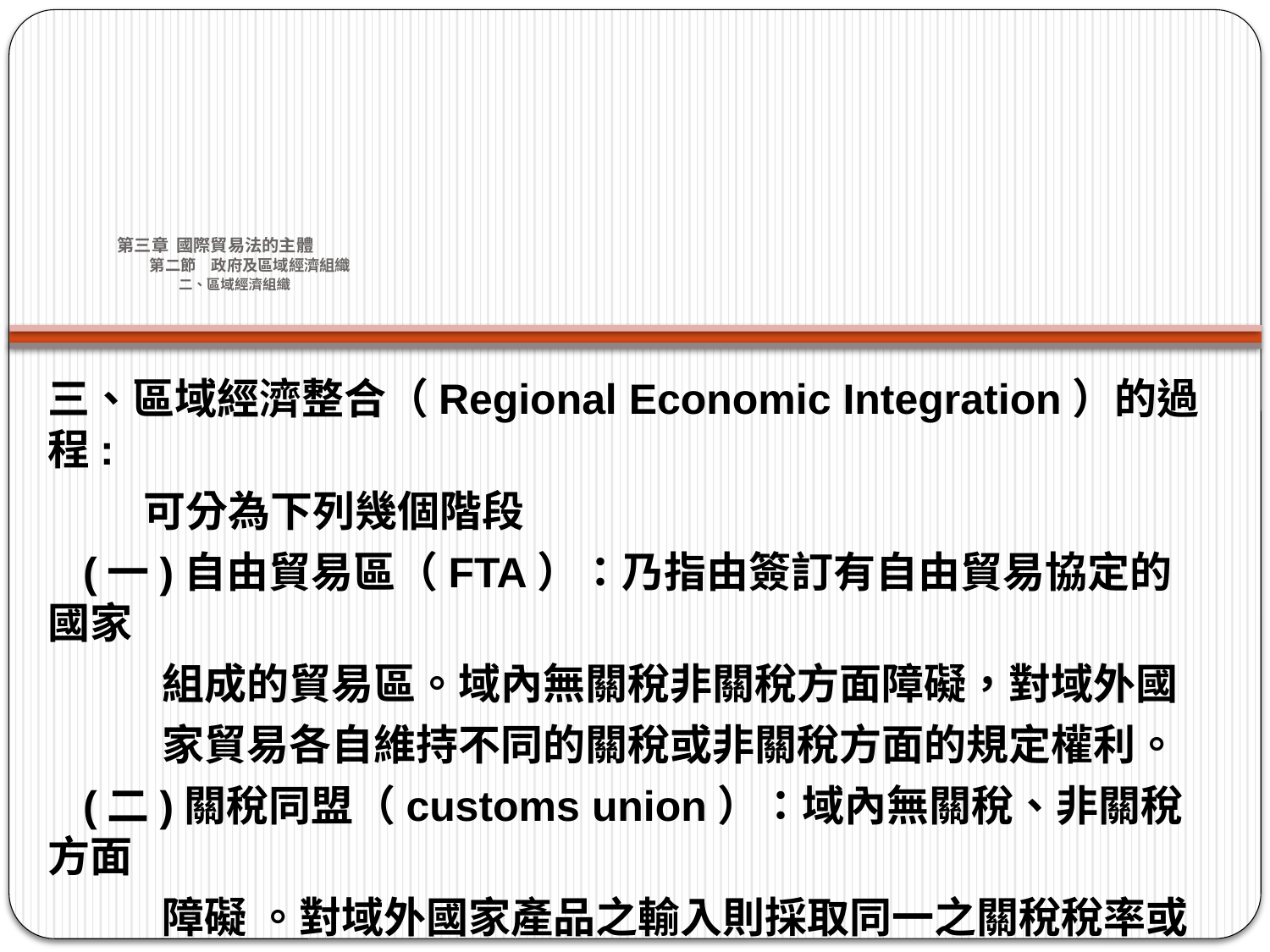

# 第三章  國際貿易法的主體 第二節　政府及區域經濟組織 二、區域經濟組織
三、區域經濟整合（Regional Economic Integration）的過程:
         可分為下列幾個階段
   (一)自由貿易區（FTA）：乃指由簽訂有自由貿易協定的國家
           組成的貿易區。域內無關稅非關稅方面障礙，對域外國
           家貿易各自維持不同的關稅或非關稅方面的規定權利。
   (二)關稅同盟（customs union）：域內無關稅、非關稅方面
           障礙 。對域外國家產品之輸入則採取同一之關稅稅率或
           共同的貿易政策。
           若屬CU（+）：則除貨物外，還包括服務業貿易。